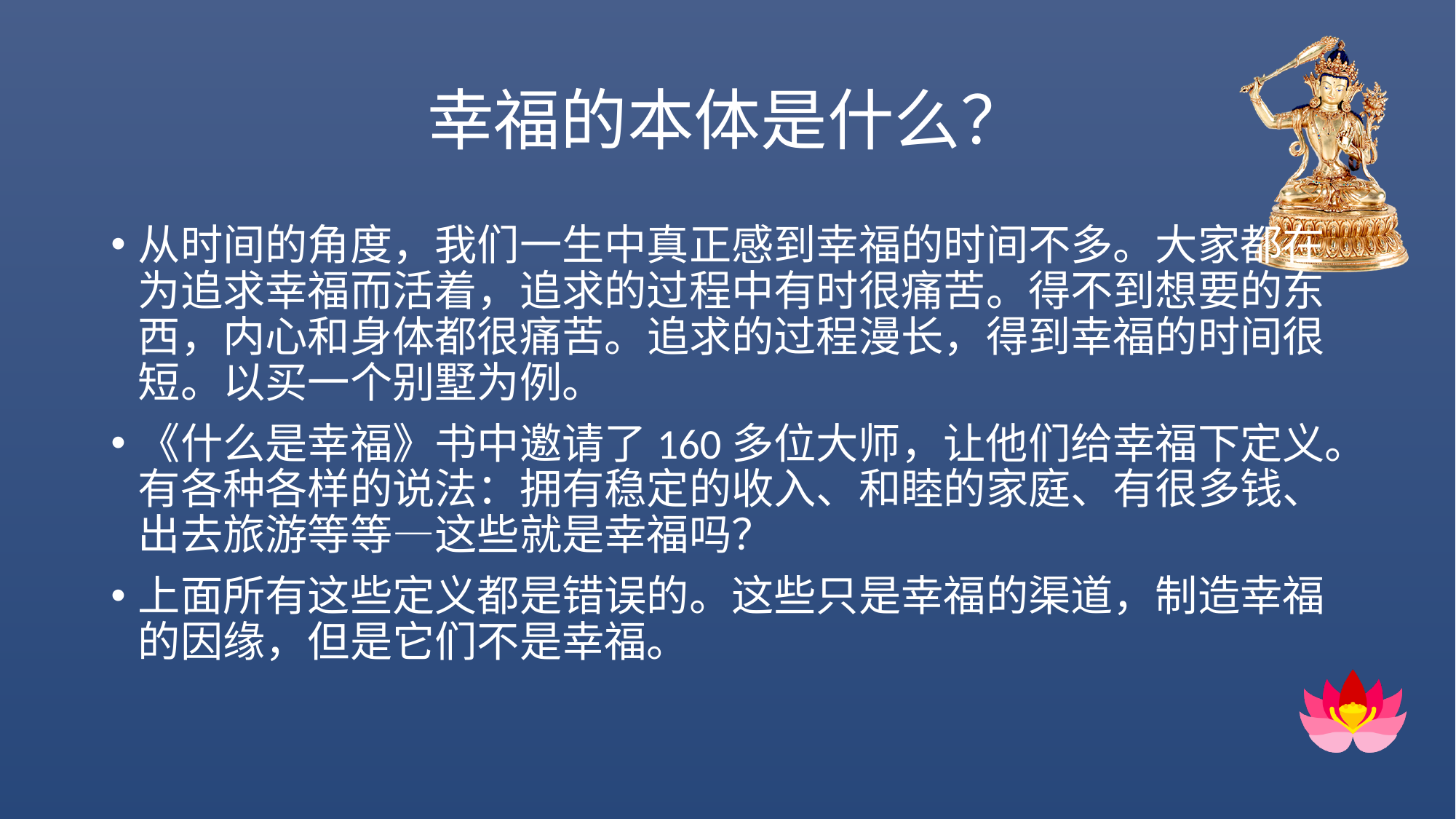

# 幸福的本体是什么？
从时间的角度，我们一生中真正感到幸福的时间不多。大家都在为追求幸福而活着，追求的过程中有时很痛苦。得不到想要的东西，内心和身体都很痛苦。追求的过程漫长，得到幸福的时间很短。以买一个别墅为例。
《什么是幸福》书中邀请了160多位大师，让他们给幸福下定义。有各种各样的说法：拥有稳定的收入、和睦的家庭、有很多钱、出去旅游等等—这些就是幸福吗？
上面所有这些定义都是错误的。这些只是幸福的渠道，制造幸福的因缘，但是它们不是幸福。